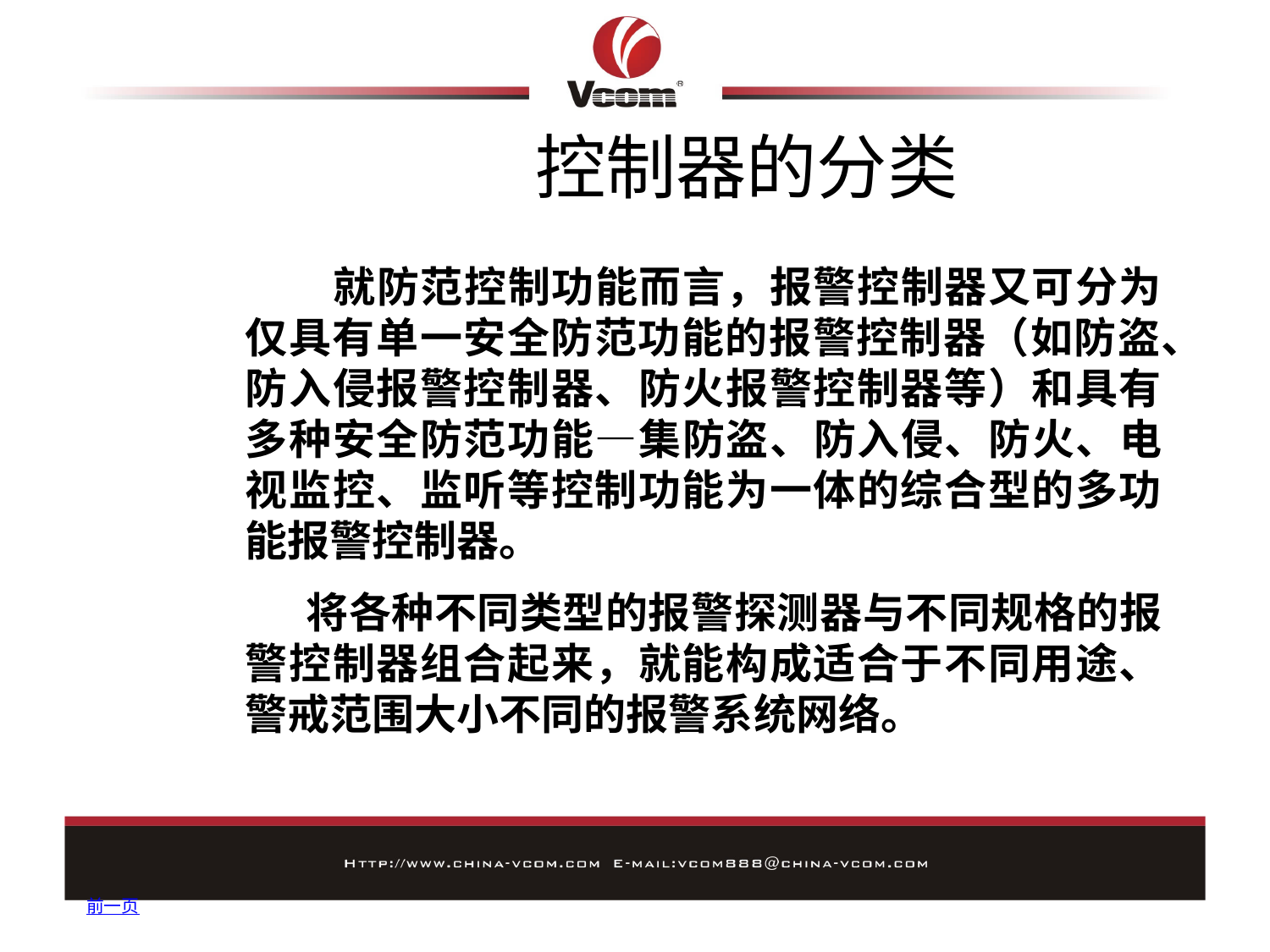

控制器的分类
       就防范控制功能而言，报警控制器又可分为仅具有单一安全防范功能的报警控制器（如防盗、防入侵报警控制器、防火报警控制器等）和具有多种安全防范功能—集防盗、防入侵、防火、电视监控、监听等控制功能为一体的综合型的多功能报警控制器。
     将各种不同类型的报警探测器与不同规格的报警控制器组合起来，就能构成适合于不同用途、警戒范围大小不同的报警系统网络。
前一页